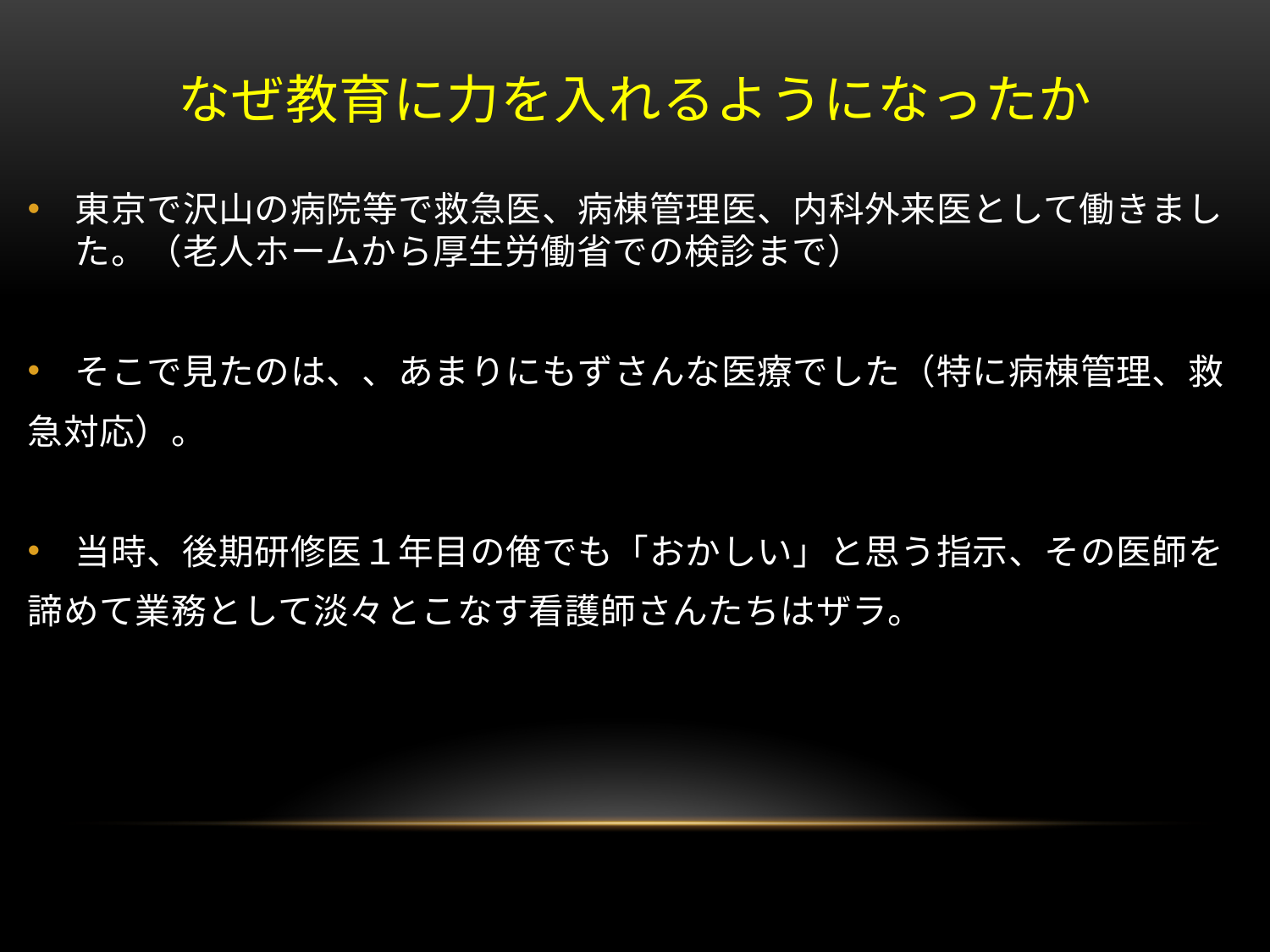

# なぜ教育に力を入れるようになったか
東京で沢山の病院等で救急医、病棟管理医、内科外来医として働きました。（老人ホームから厚生労働省での検診まで）

そこで見たのは、、あまりにもずさんな医療でした（特に病棟管理、救
急対応）。

当時、後期研修医１年目の俺でも「おかしい」と思う指示、その医師を
諦めて業務として淡々とこなす看護師さんたちはザラ。